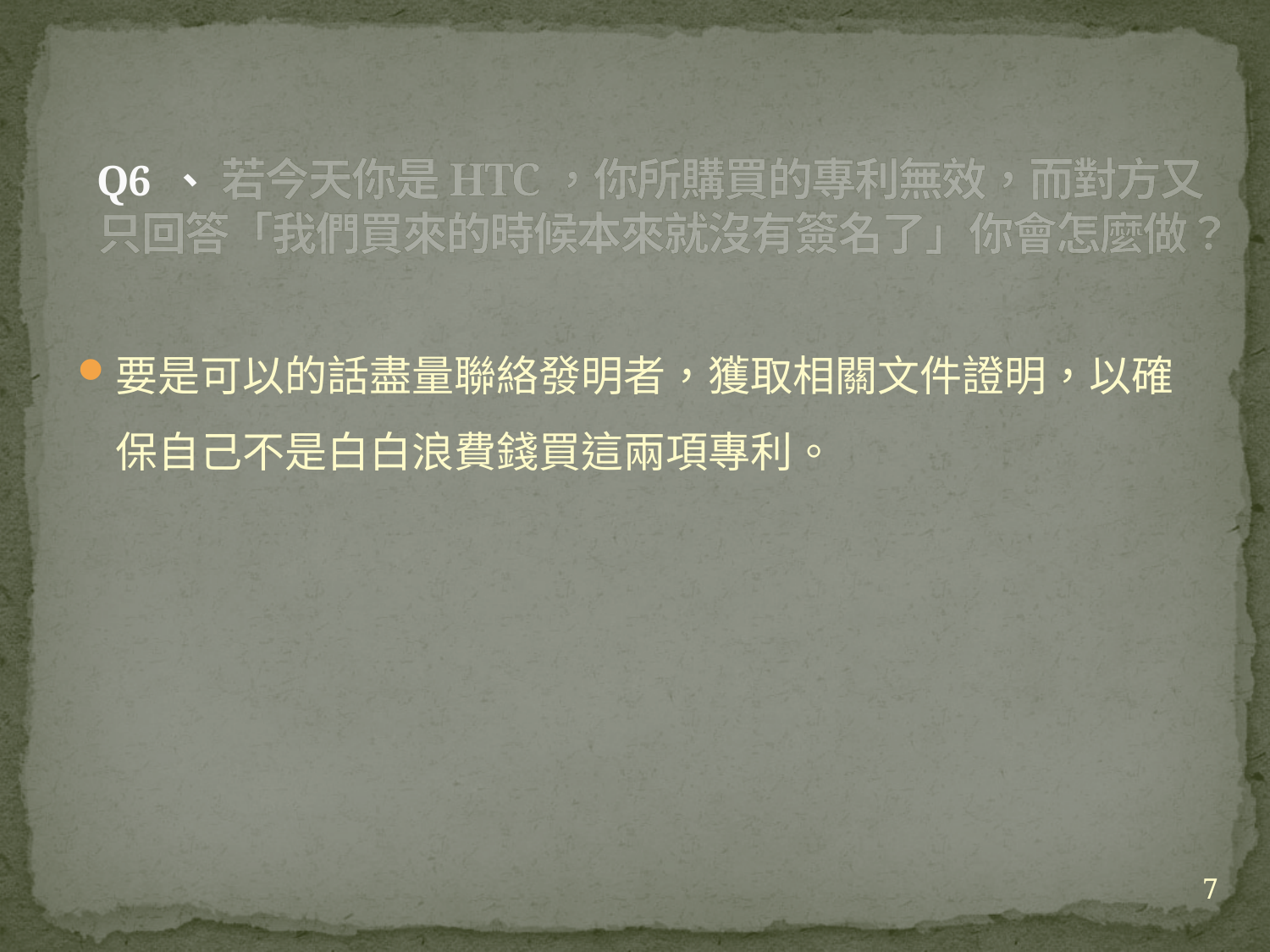

# Q6 、 若今天你是HTC，你所購買的專利無效，而對方又只回答「我們買來的時候本來就沒有簽名了」你會怎麼做？
要是可以的話盡量聯絡發明者，獲取相關文件證明，以確保自己不是白白浪費錢買這兩項專利。

7